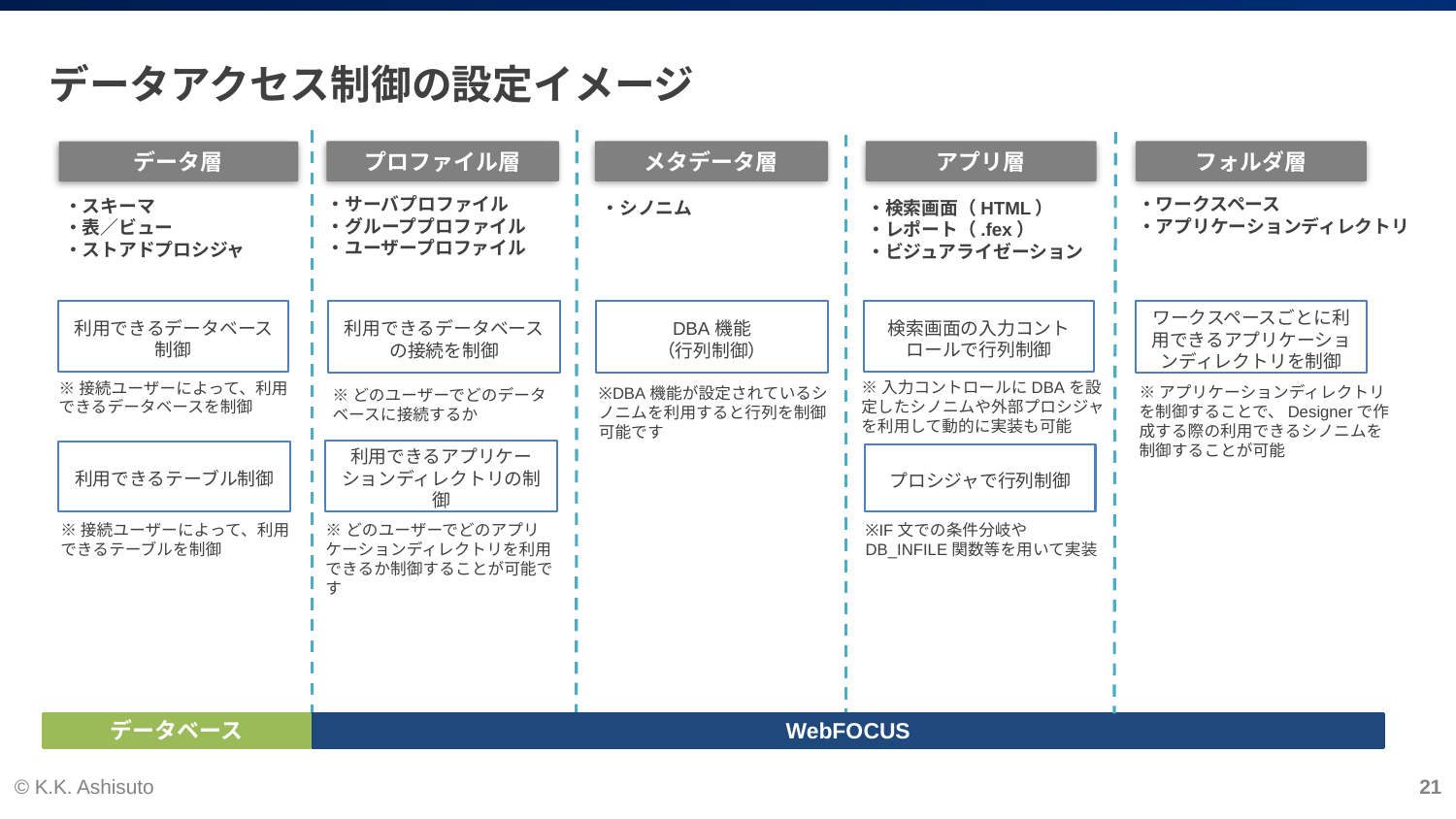

# データアクセス制御の設定イメージ
プロファイル層
メタデータ層
アプリ層
フォルダ層
データ層
・サーバプロファイル
・グループプロファイル
・ユーザープロファイル
・ワークスペース
・アプリケーションディレクトリ
・スキーマ
・表／ビュー
・ストアドプロシジャ
・シノニム
・検索画面（HTML）
・レポート（.fex）
・ビジュアライゼーション
利用できるデータベース制御
利用できるデータベースの接続を制御
DBA機能
（行列制御）
ワークスペースごとに利用できるアプリケーションディレクトリを制御
検索画面の入力コントロールで行列制御
※接続ユーザーによって、利用できるデータベースを制御
※入力コントロールにDBAを設定したシノニムや外部プロシジャを利用して動的に実装も可能
※アプリケーションディレクトリを制御することで、Designerで作成する際の利用できるシノニムを制御することが可能
※DBA機能が設定されているシノニムを利用すると行列を制御可能です
※どのユーザーでどのデータベースに接続するか
利用できるアプリケーションディレクトリの制御
利用できるテーブル制御
プロシジャで行列制御
※接続ユーザーによって、利用できるテーブルを制御
※どのユーザーでどのアプリケーションディレクトリを利用できるか制御することが可能です
※IF文での条件分岐やDB_INFILE関数等を用いて実装
データベース
WebFOCUS
© K.K. Ashisuto
21